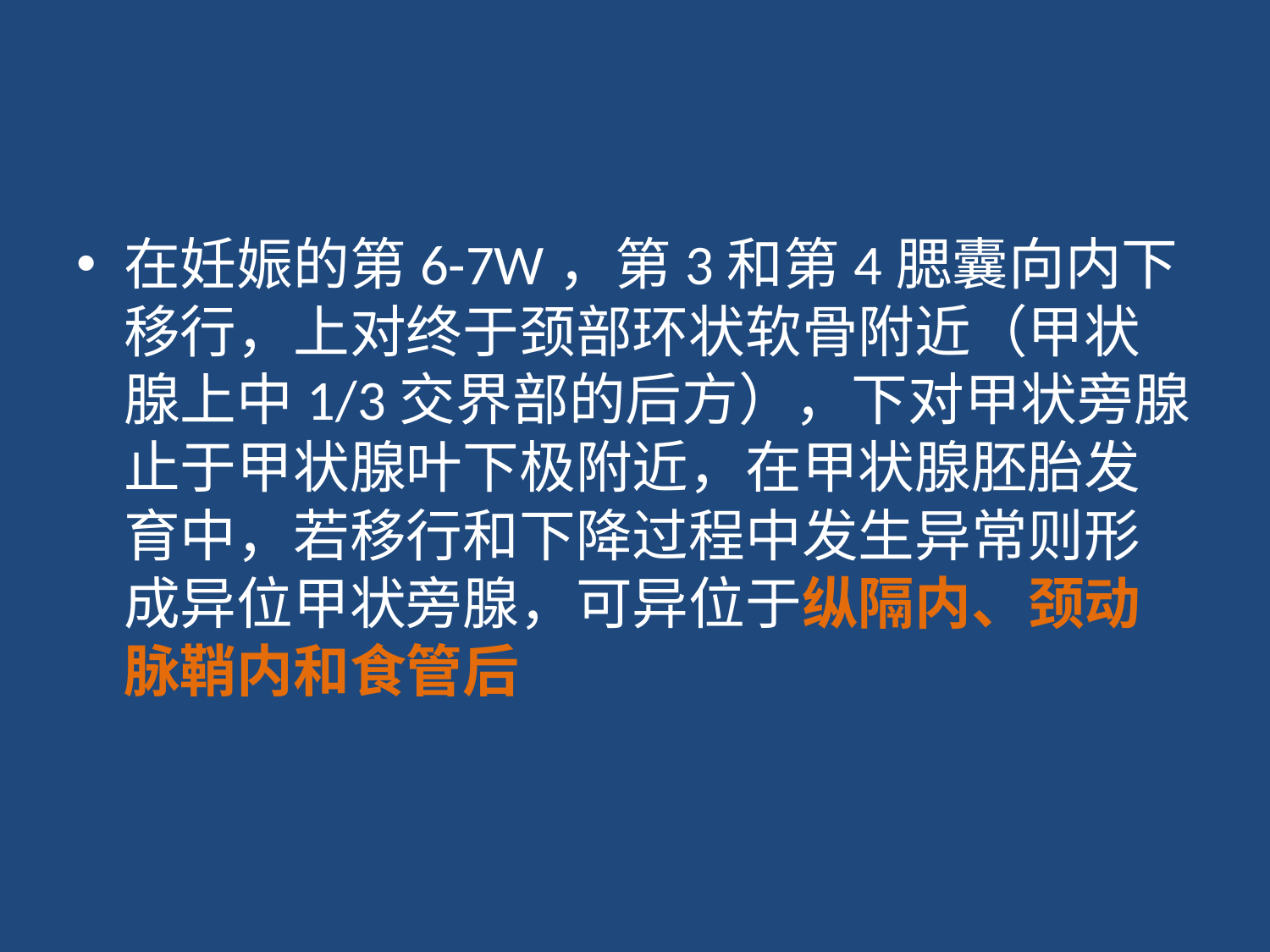

#
在妊娠的第6-7W，第3和第4腮囊向内下移行，上对终于颈部环状软骨附近（甲状腺上中1/3交界部的后方），下对甲状旁腺止于甲状腺叶下极附近，在甲状腺胚胎发育中，若移行和下降过程中发生异常则形成异位甲状旁腺，可异位于纵隔内、颈动脉鞘内和食管后